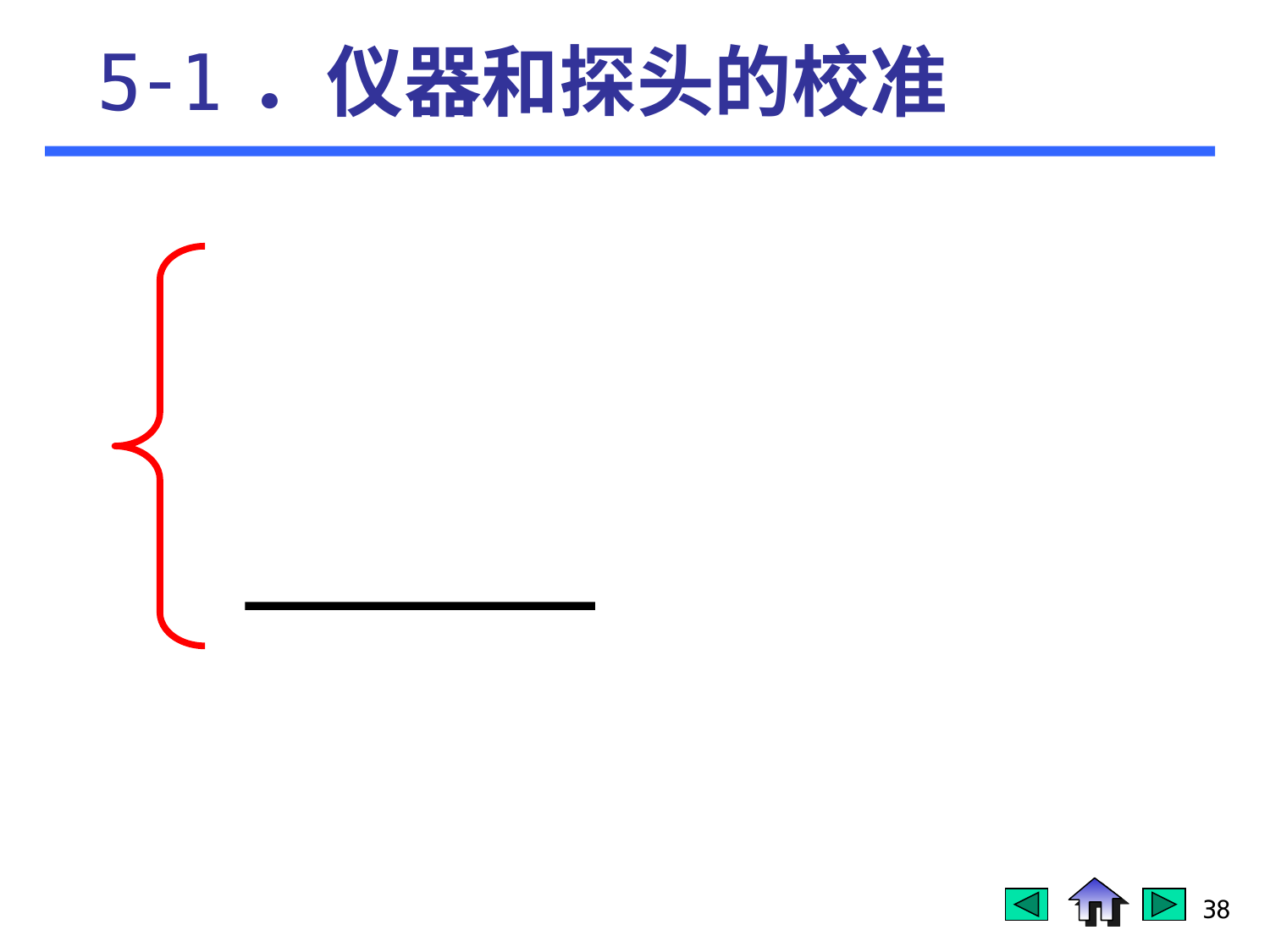

# 5-1．仪器和探头的校准

单晶直探头的校准
    1.声速      2.延时

横波斜探头
    1.入射点  2.前沿  3.角度(K值)  4.声速  5.延时

38